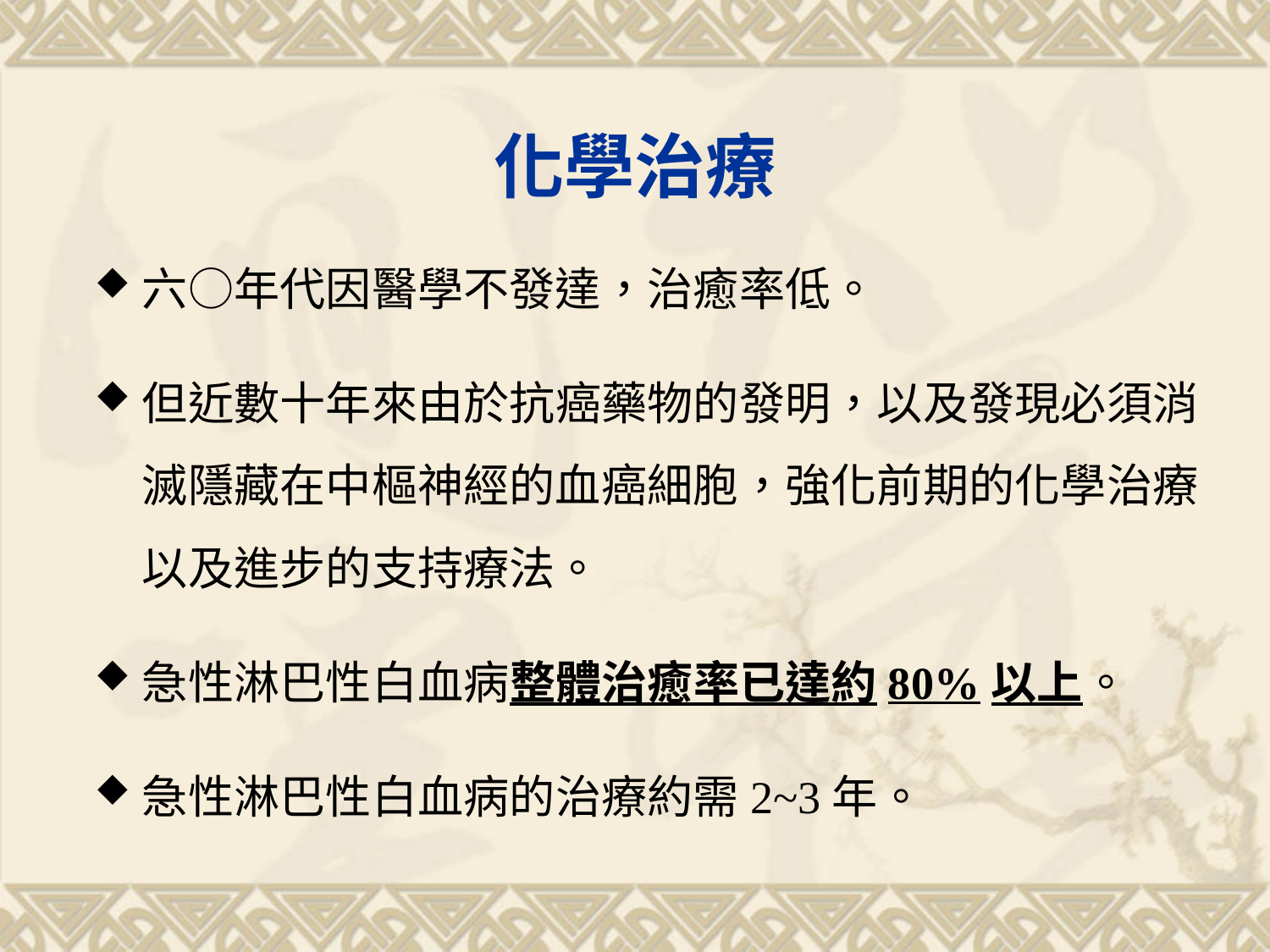

# 化學治療
六○年代因醫學不發達，治癒率低。
但近數十年來由於抗癌藥物的發明，以及發現必須消滅隱藏在中樞神經的血癌細胞，強化前期的化學治療以及進步的支持療法。
急性淋巴性白血病整體治癒率已達約80%以上。
急性淋巴性白血病的治療約需2~3年。